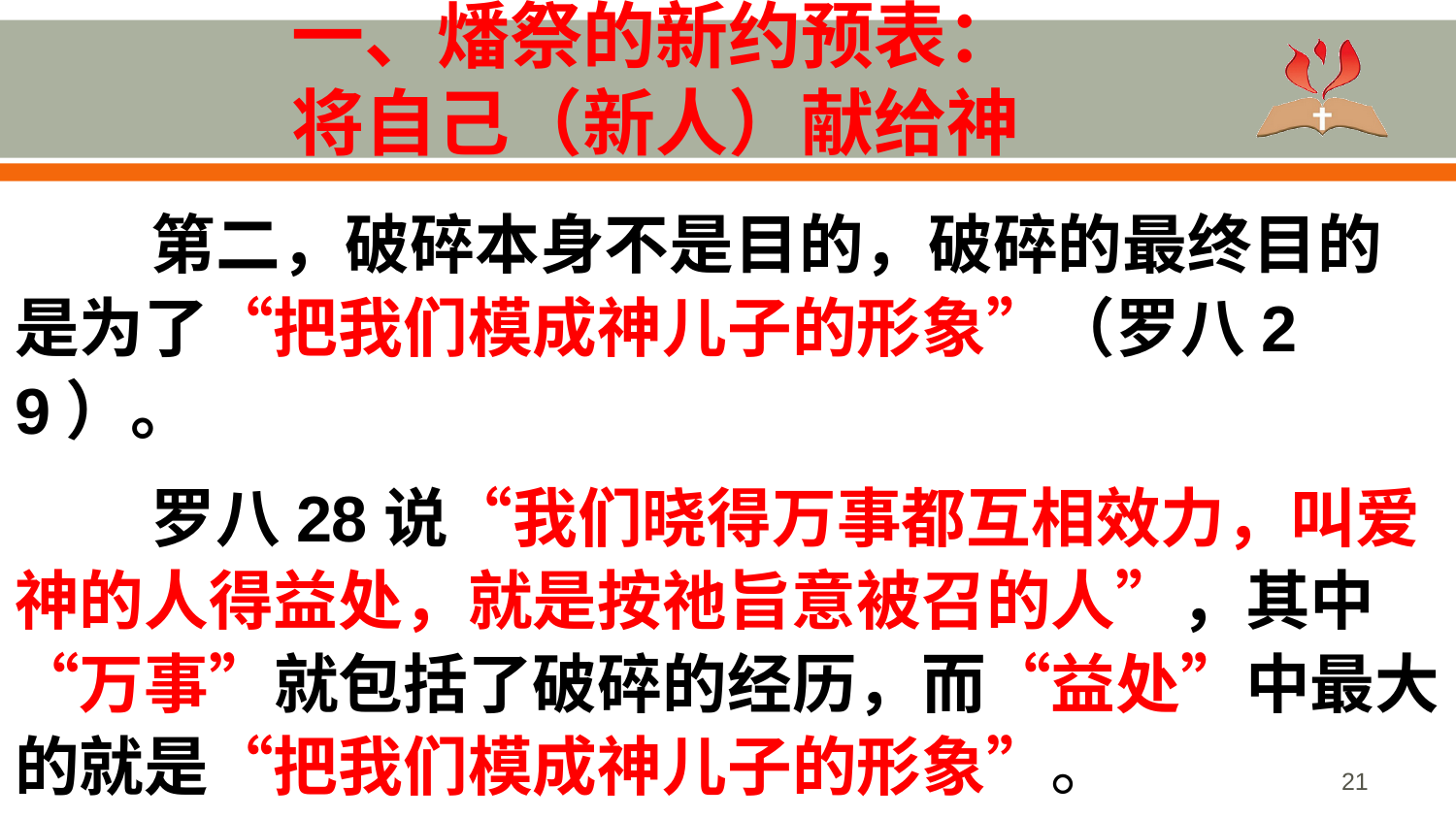

# 一、燔祭的新约预表： 将自己（新人）献给神
第二，破碎本身不是目的，破碎的最终目的是为了“把我们模成神儿子的形象”（罗八29）。
罗八28说“我们晓得万事都互相效力，叫爱神的人得益处，就是按祂旨意被召的人”，其中“万事”就包括了破碎的经历，而“益处”中最大的就是“把我们模成神儿子的形象”。

21